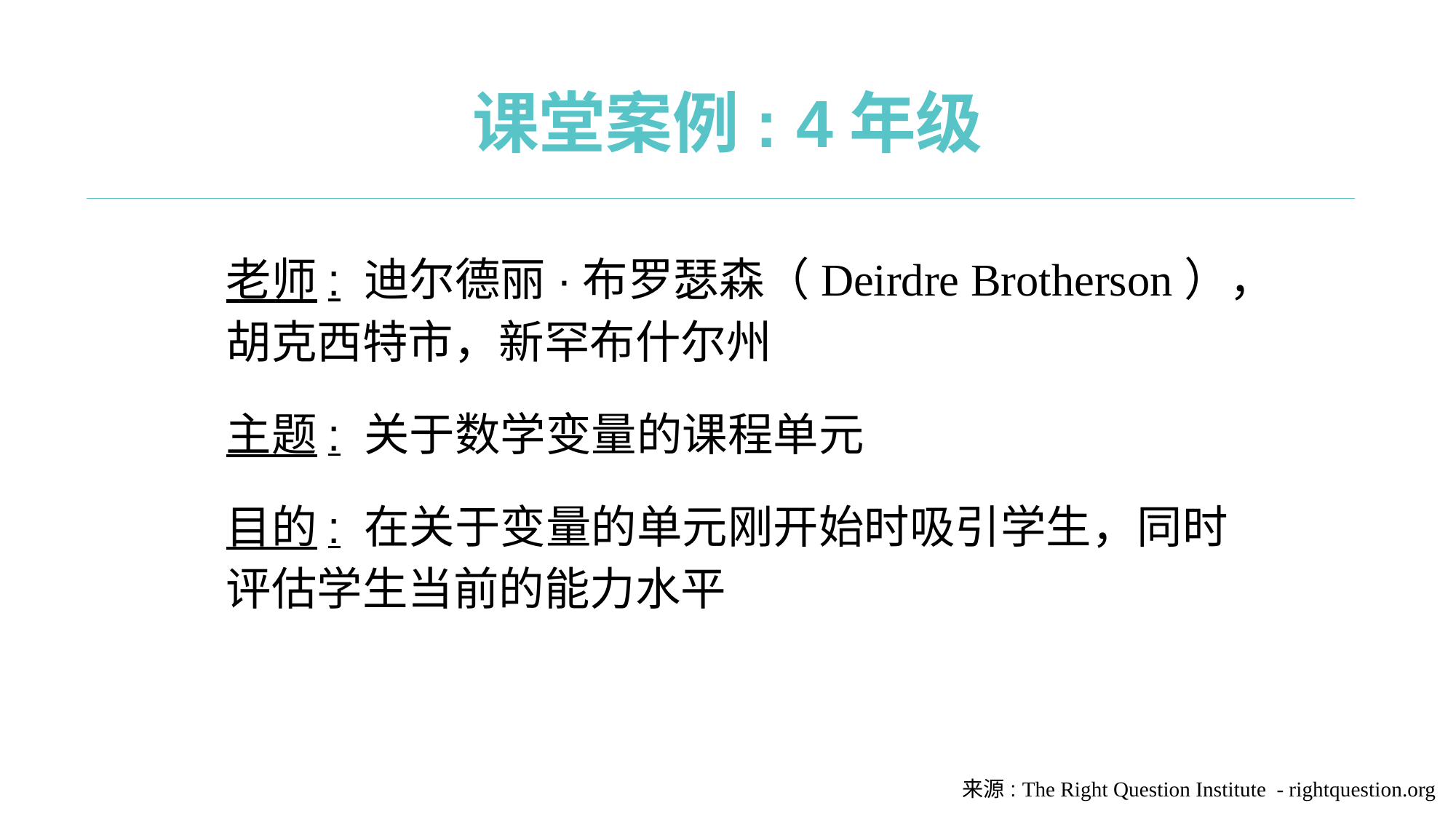

# 课堂案例: 4年级
老师: 迪尔德丽·布罗瑟森（Deirdre Brotherson），胡克西特市，新罕布什尔州
主题: 关于数学变量的课程单元
目的: 在关于变量的单元刚开始时吸引学生，同时评估学生当前的能力水平